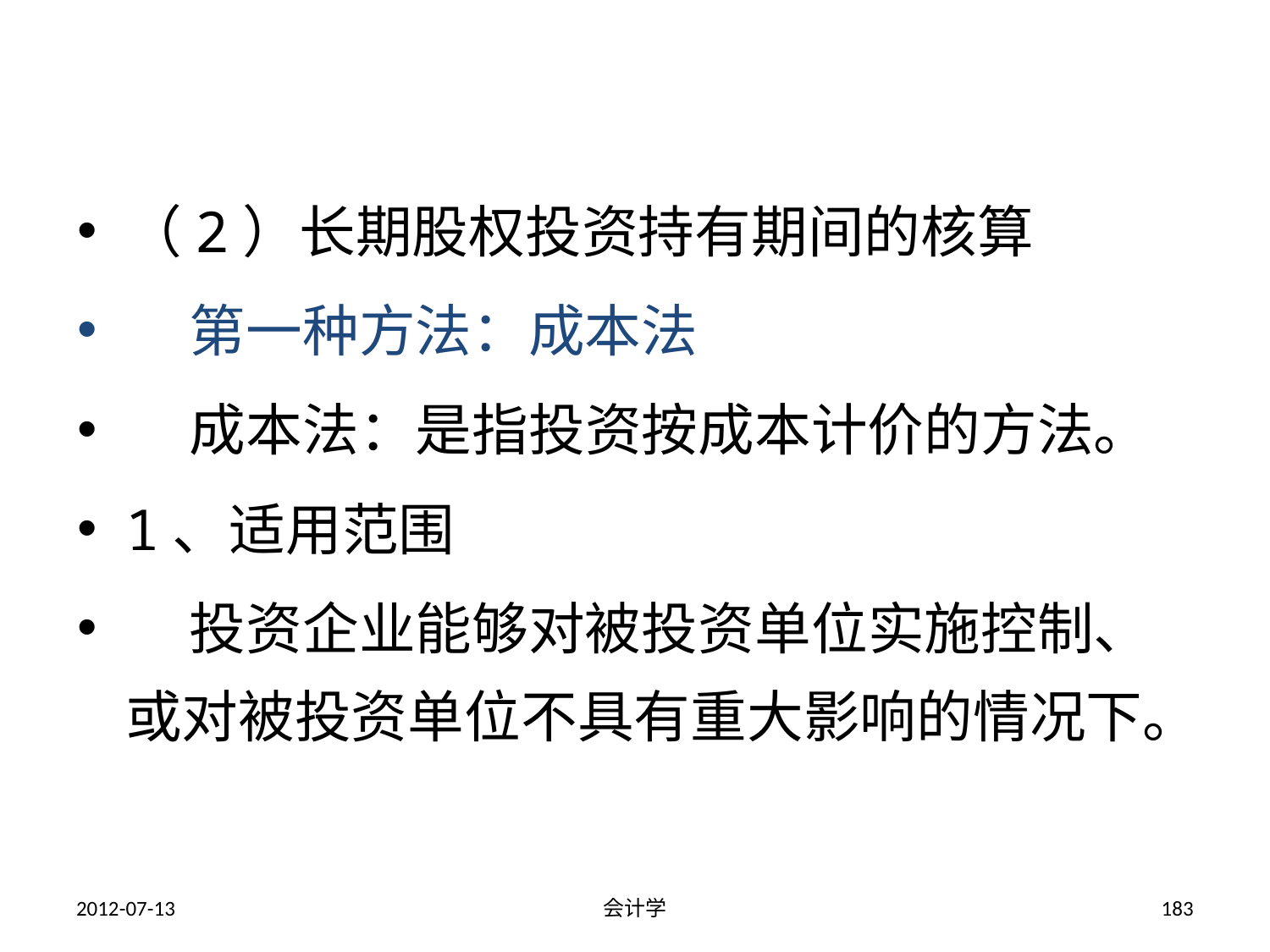

（2）长期股权投资持有期间的核算
    第一种方法：成本法
    成本法：是指投资按成本计价的方法。
1、适用范围
    投资企业能够对被投资单位实施控制、或对被投资单位不具有重大影响的情况下。
2012-07-13
会计学
183